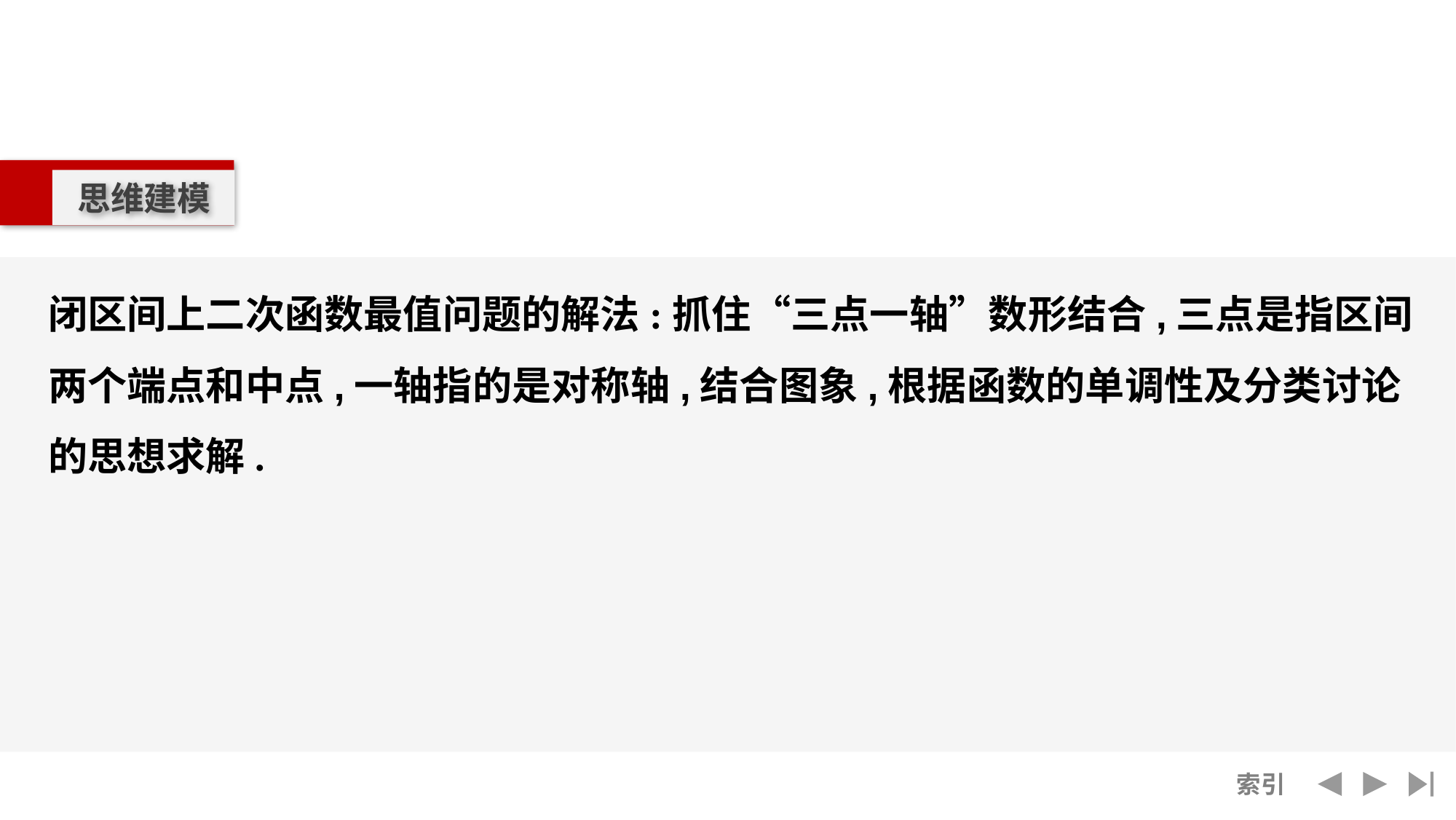

思维建模

闭区间上二次函数最值问题的解法:抓住“三点一轴”数形结合,三点是指区间两个端点和中点,一轴指的是对称轴,结合图象,根据函数的单调性及分类讨论的思想求解.